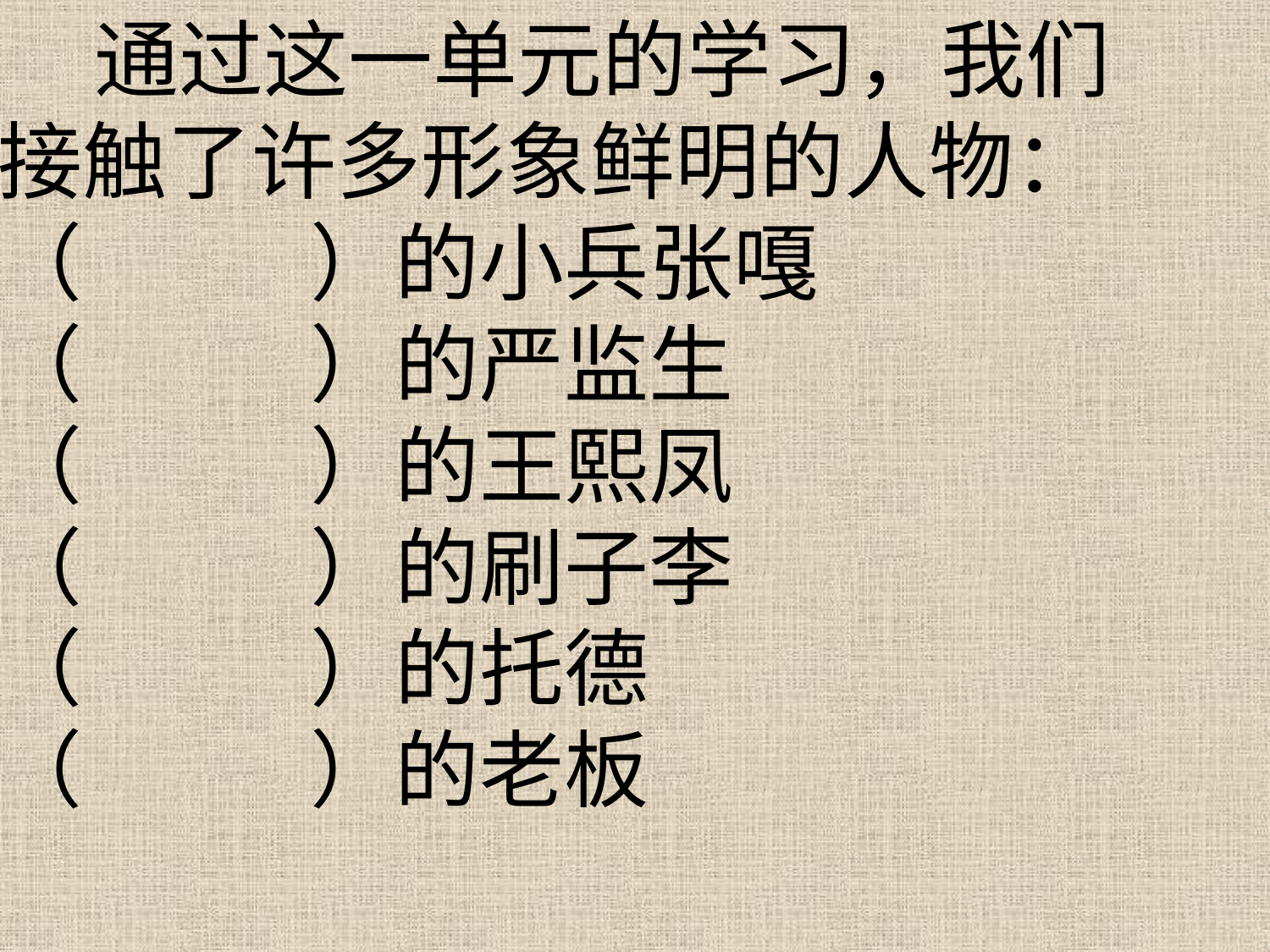

通过这一单元的学习，我们
接触了许多形象鲜明的人物：
（            ）的小兵张嘎
（            ）的严监生
（            ）的王熙凤
（            ）的刷子李
（            ）的托德
（            ）的老板